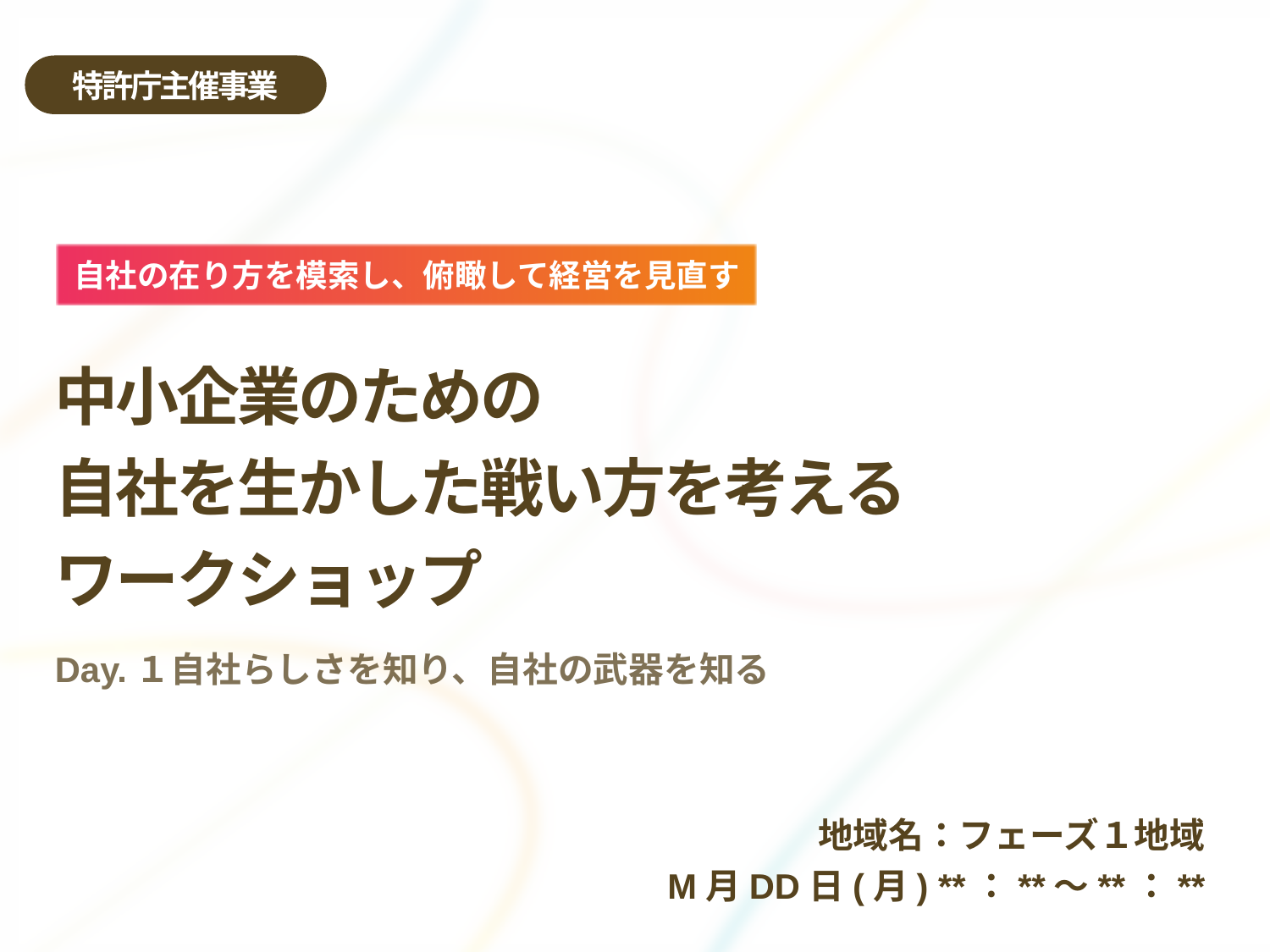

# 中小企業のための 自社を生かした戦い方を考える ワークショップ
Day.１自社らしさを知り、自社の武器を知る
地域名：フェーズ１地域
M月DD日(月) **：**～**：**